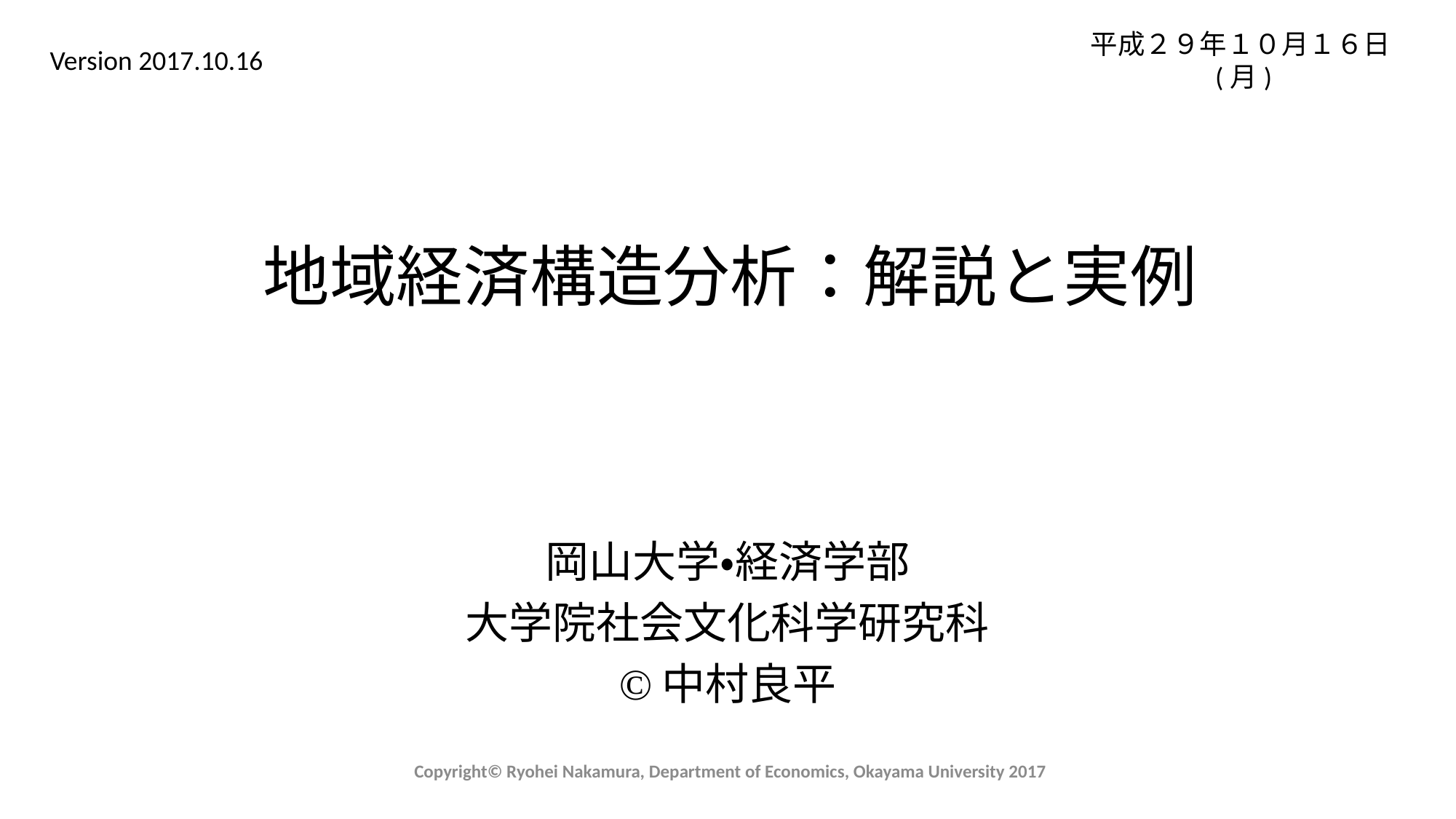

Version 2017.10.16
平成２９年１０月１６日(月)
# 地域経済構造分析：解説と実例
岡山大学・経済学部
大学院社会文化科学研究科
©中村良平
Copyright© Ryohei Nakamura, Department of Economics, Okayama University 2017